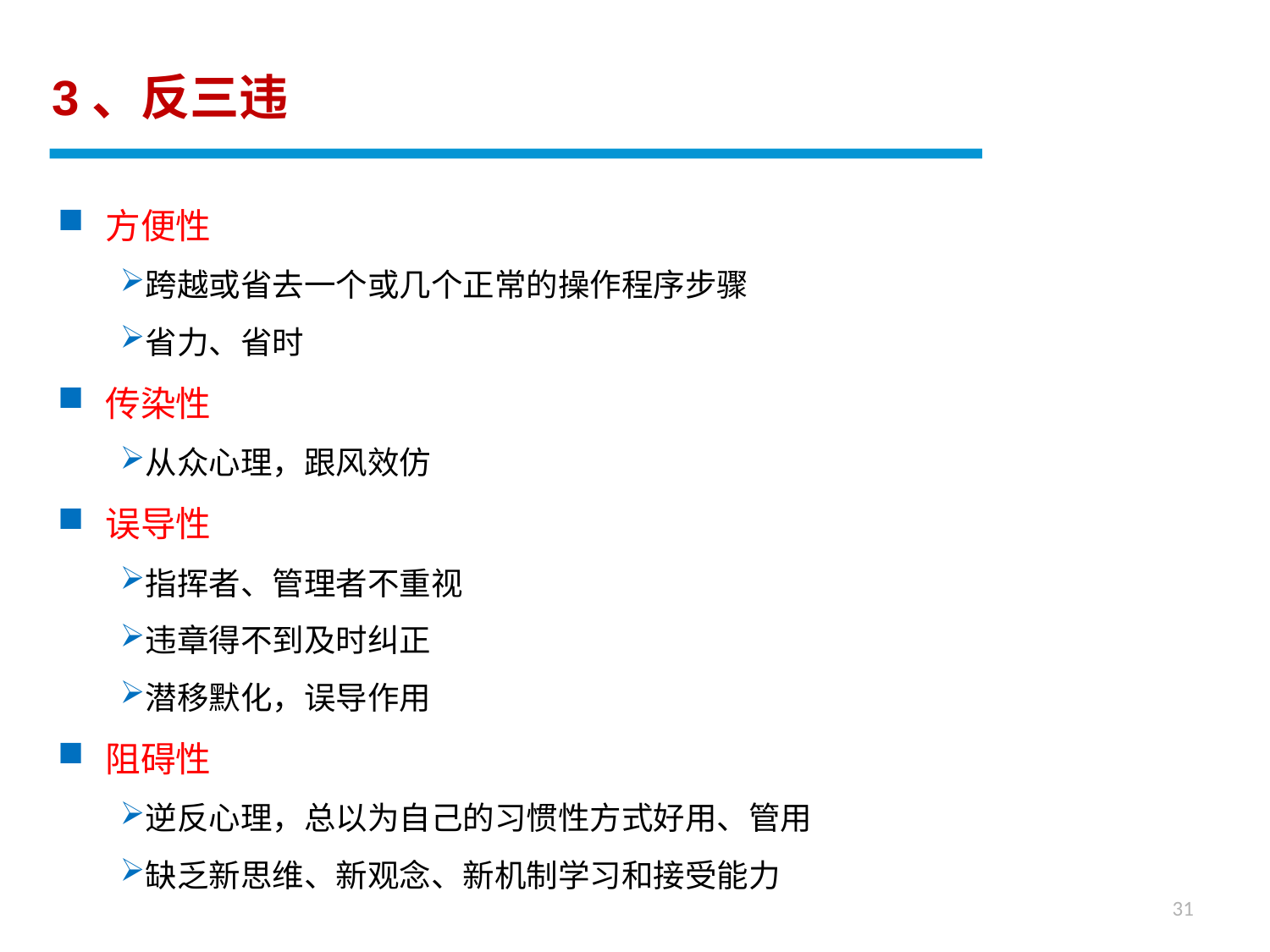

3、反三违
方便性
跨越或省去一个或几个正常的操作程序步骤
省力、省时
传染性
从众心理，跟风效仿
误导性
指挥者、管理者不重视
违章得不到及时纠正
潜移默化，误导作用
阻碍性
逆反心理，总以为自己的习惯性方式好用、管用
缺乏新思维、新观念、新机制学习和接受能力
31